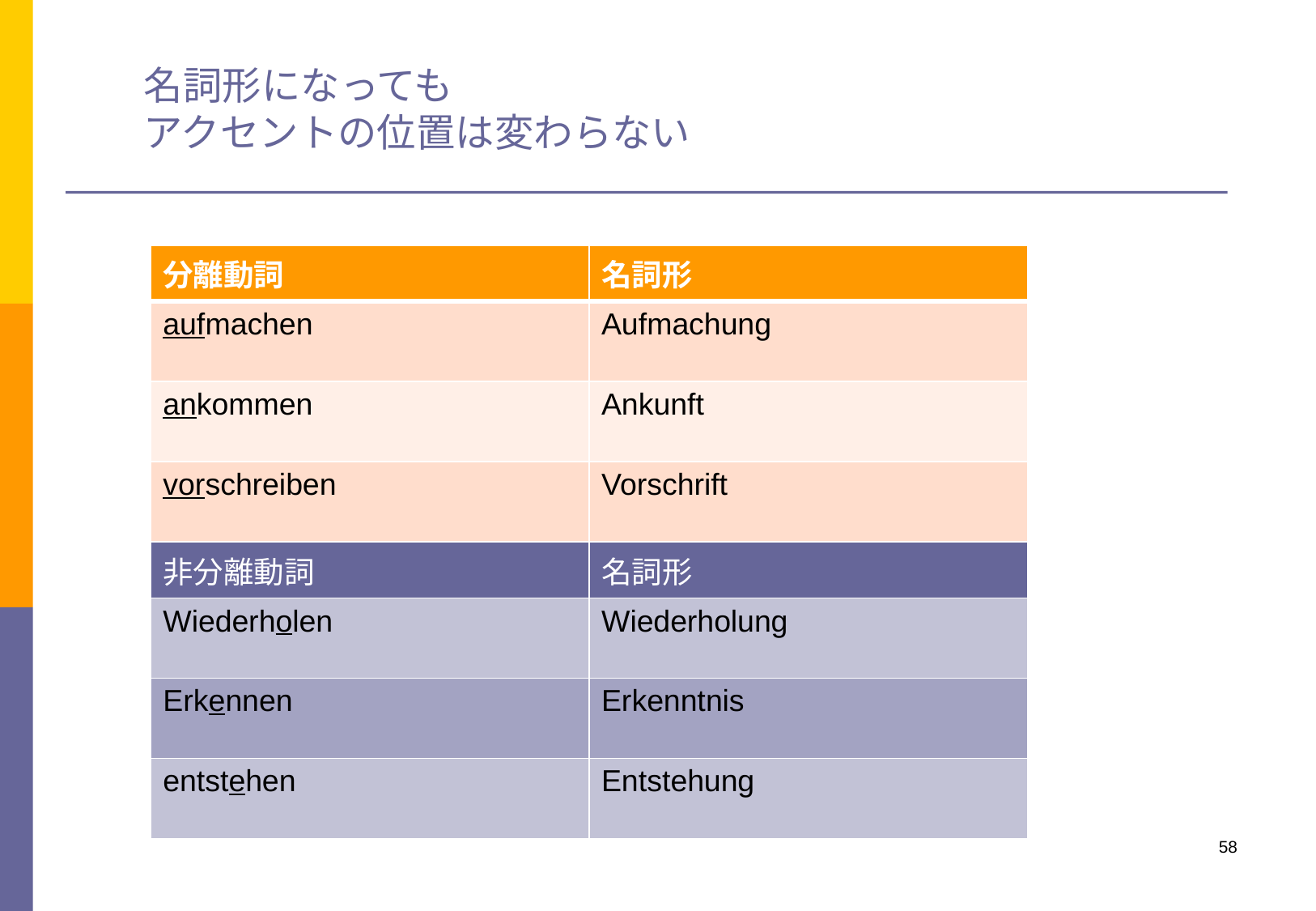

# 名詞形になっても アクセントの位置は変わらない
| 分離動詞 | 名詞形 |
| --- | --- |
| aufmachen | Aufmachung |
| ankommen | Ankunft |
| vorschreiben | Vorschrift |
| 非分離動詞 | 名詞形 |
| Wiederholen | Wiederholung |
| Erkennen | Erkenntnis |
| entstehen | Entstehung |
58